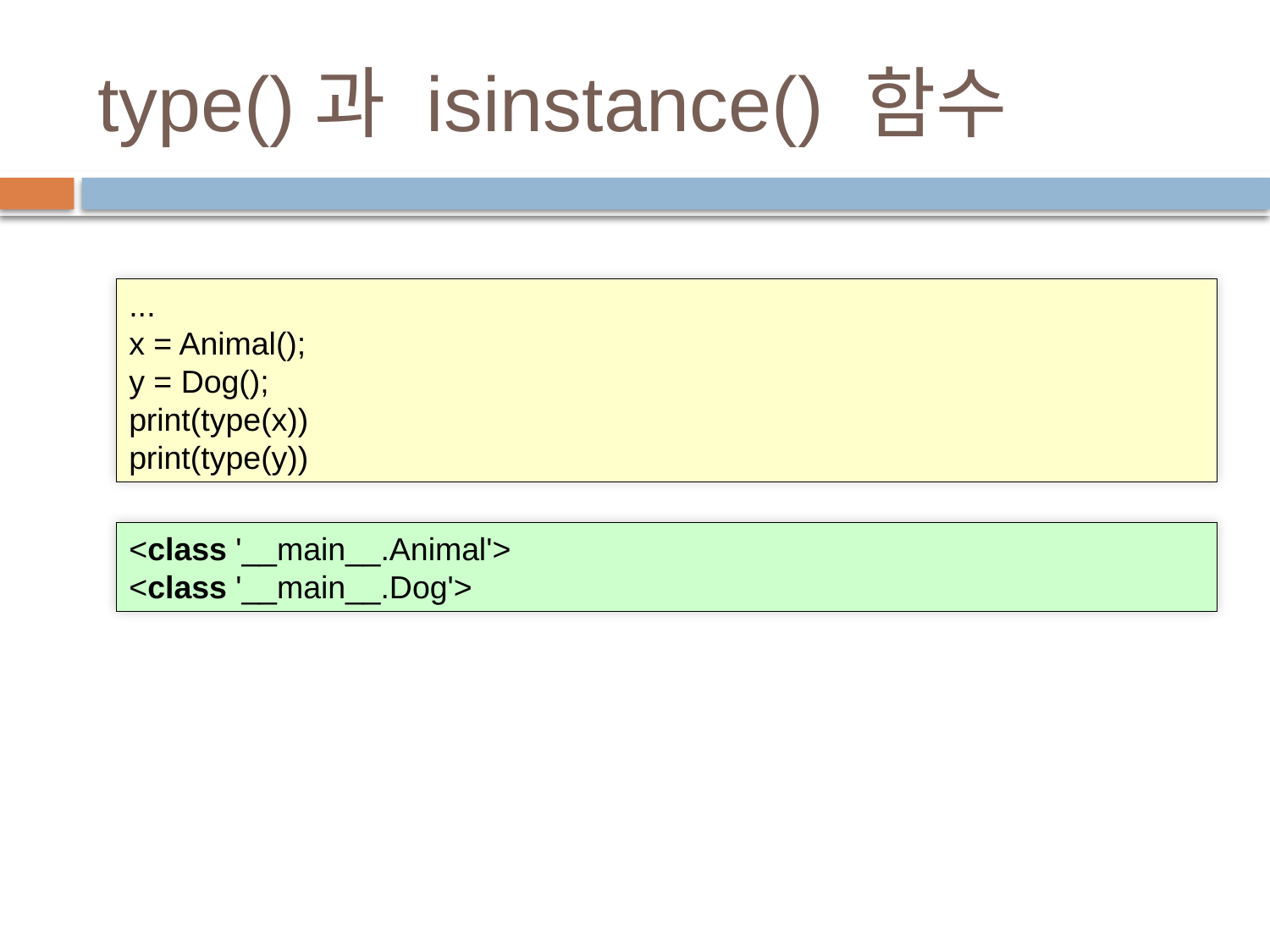

# type()과 isinstance() 함수
...
x = Animal();
y = Dog();
print(type(x))
print(type(y))
<class '__main__.Animal'>
<class '__main__.Dog'>